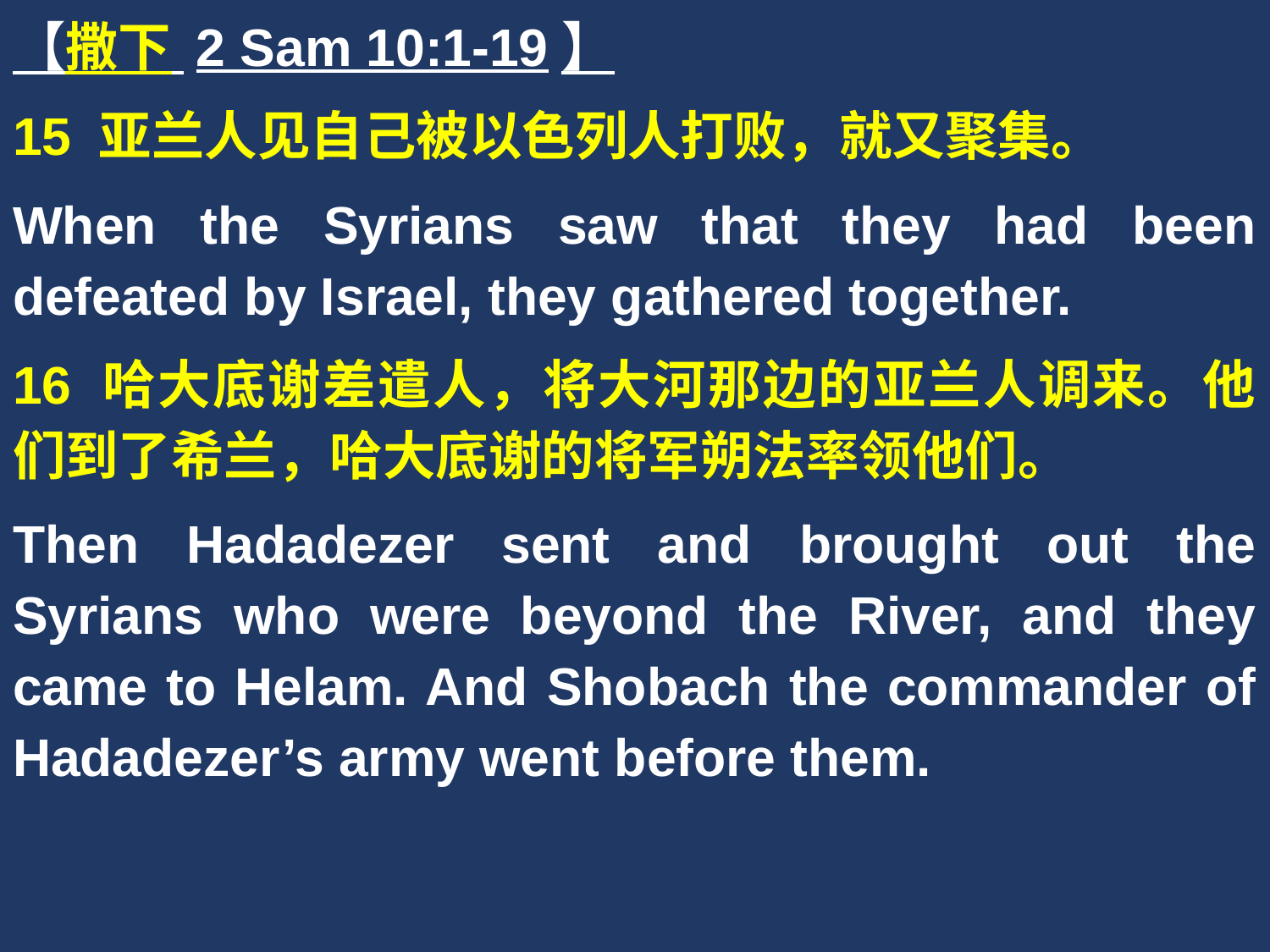

【撒下 2 Sam 10:1-19】
15 亚兰人见自己被以色列人打败，就又聚集。
When the Syrians saw that they had been defeated by Israel, they gathered together.
16 哈大底谢差遣人，将大河那边的亚兰人调来。他们到了希兰，哈大底谢的将军朔法率领他们。
Then Hadadezer sent and brought out the Syrians who were beyond the River, and they came to Helam. And Shobach the commander of Hadadezer’s army went before them.